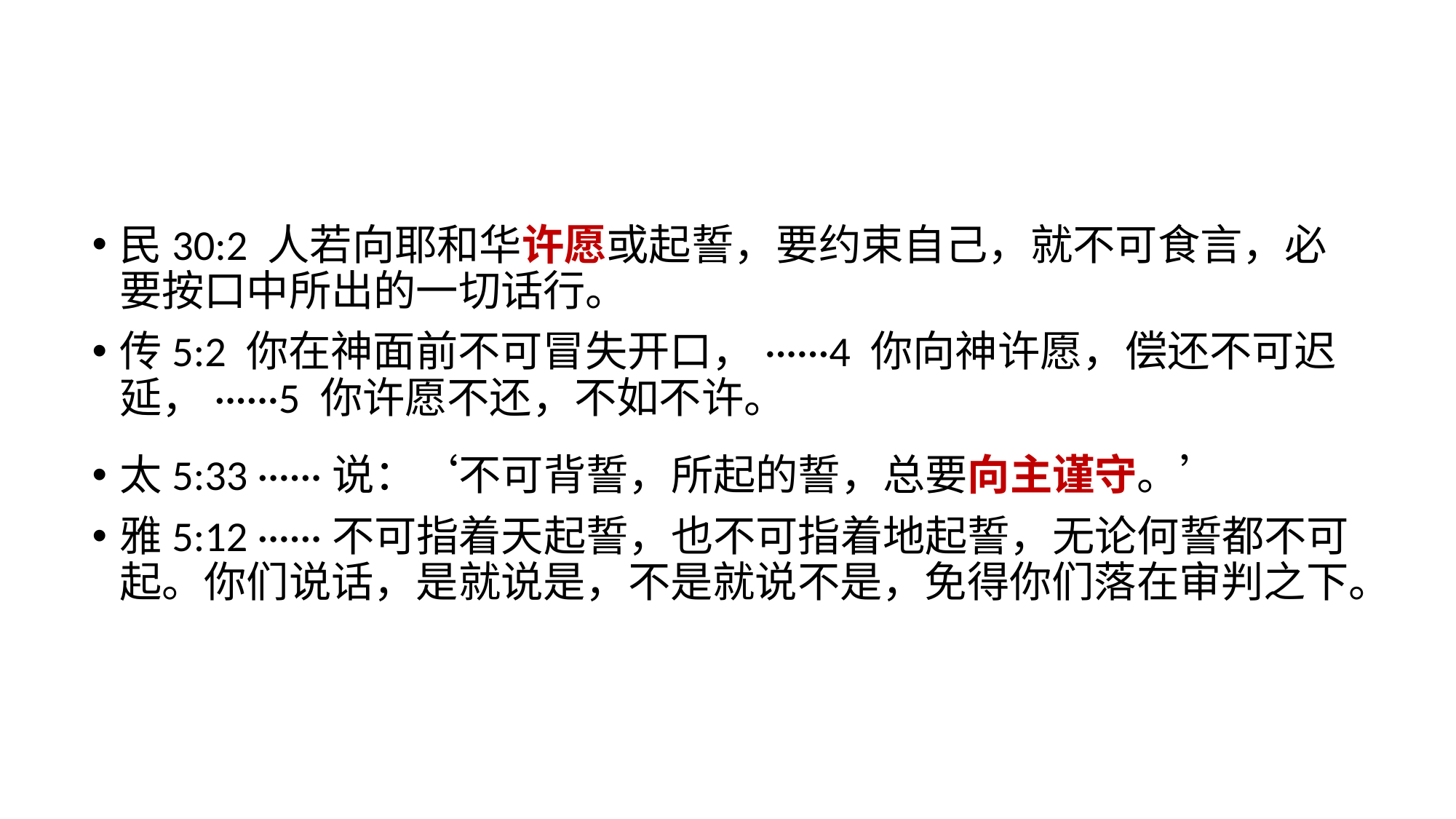

民30:2 人若向耶和华许愿或起誓，要约束自己，就不可食言，必要按口中所出的一切话行。
传5:2 你在神面前不可冒失开口，······4 你向神许愿，偿还不可迟延，······5 你许愿不还，不如不许。

太5:33 ······说：‘不可背誓，所起的誓，总要向主谨守。’
雅5:12 ······不可指着天起誓，也不可指着地起誓，无论何誓都不可起。你们说话，是就说是，不是就说不是，免得你们落在审判之下。